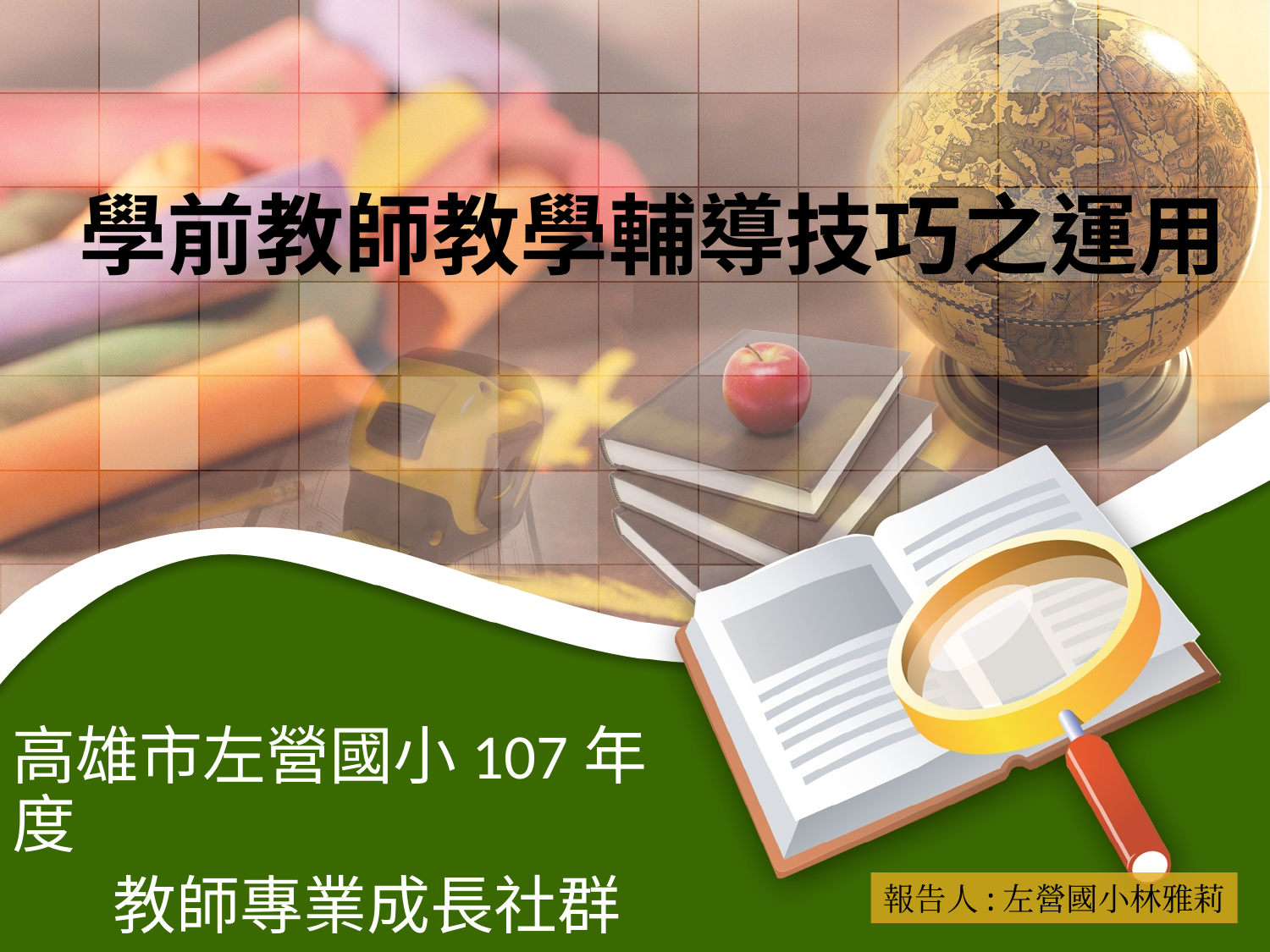

學前教師教學輔導技巧之運用
高雄市左營國小107年度
      教師專業成長社群
報告人:左營國小林雅莉